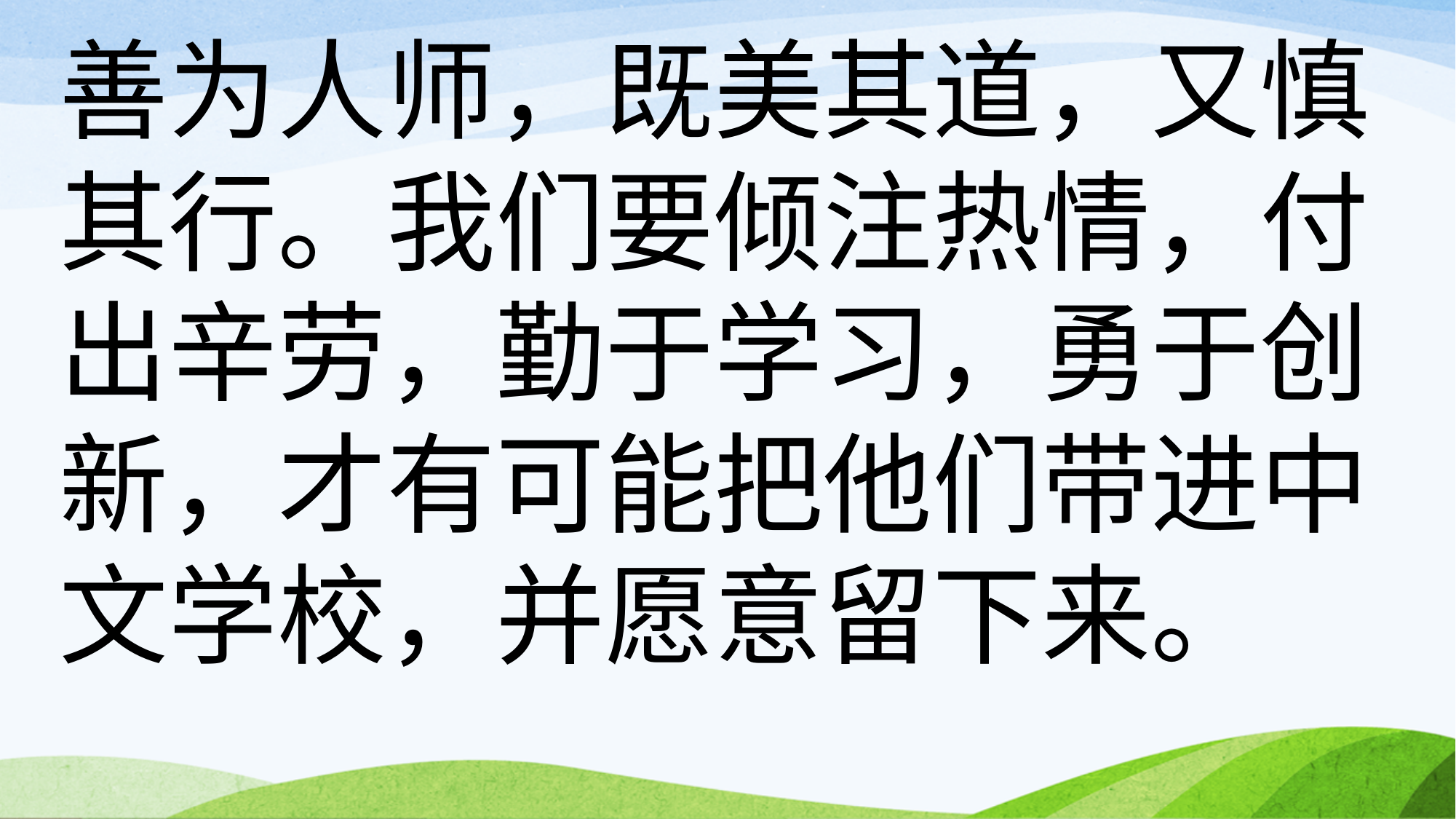

善为人师，既美其道，又慎其行。我们要倾注热情，付出辛劳，勤于学习，勇于创新，才有可能把他们带进中文学校，并愿意留下来。